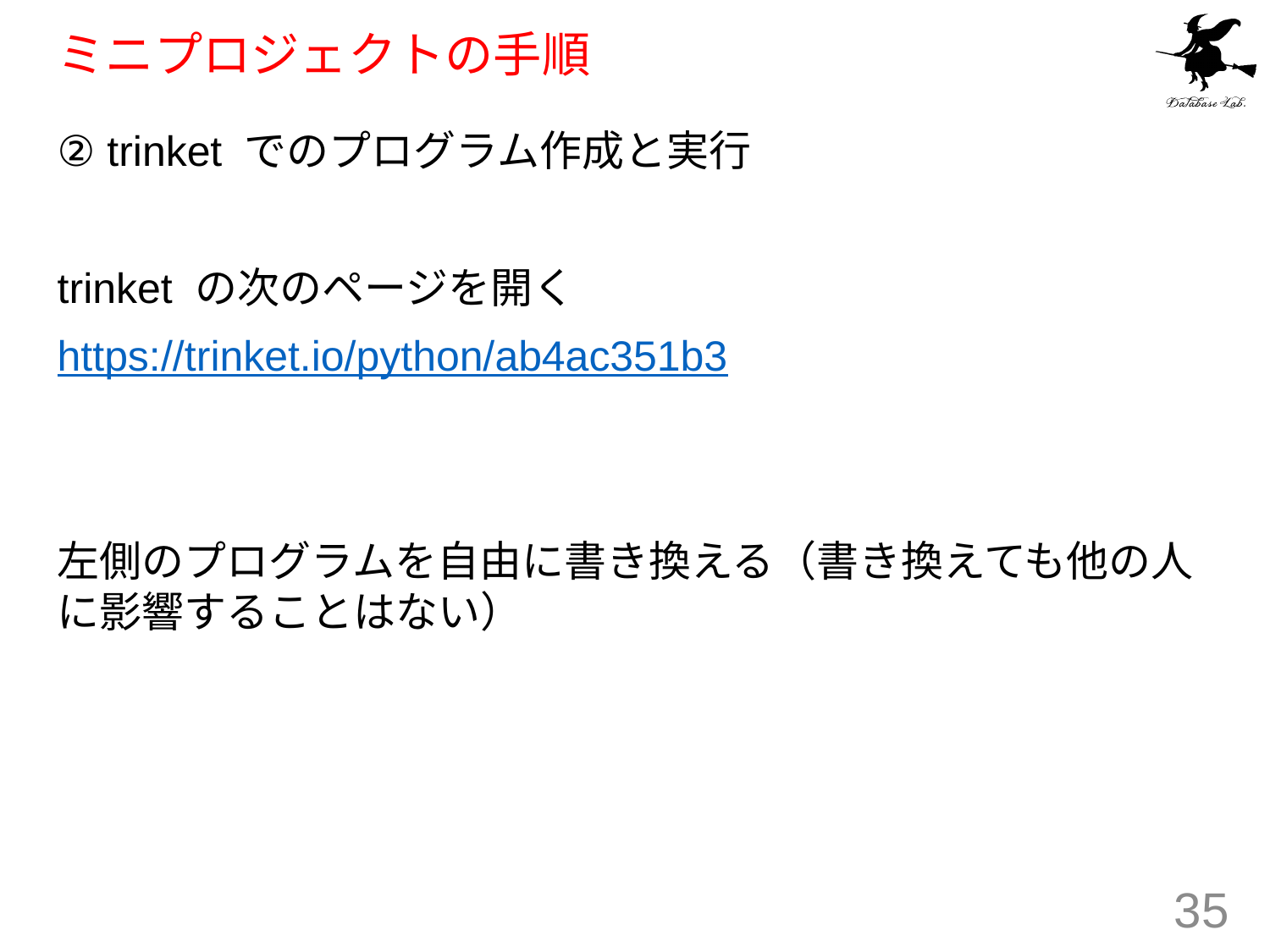

# ミニプロジェクトの手順
② trinket でのプログラム作成と実行

trinket の次のページを開く
https://trinket.io/python/ab4ac351b3

左側のプログラムを自由に書き換える（書き換えても他の人に影響することはない）
35